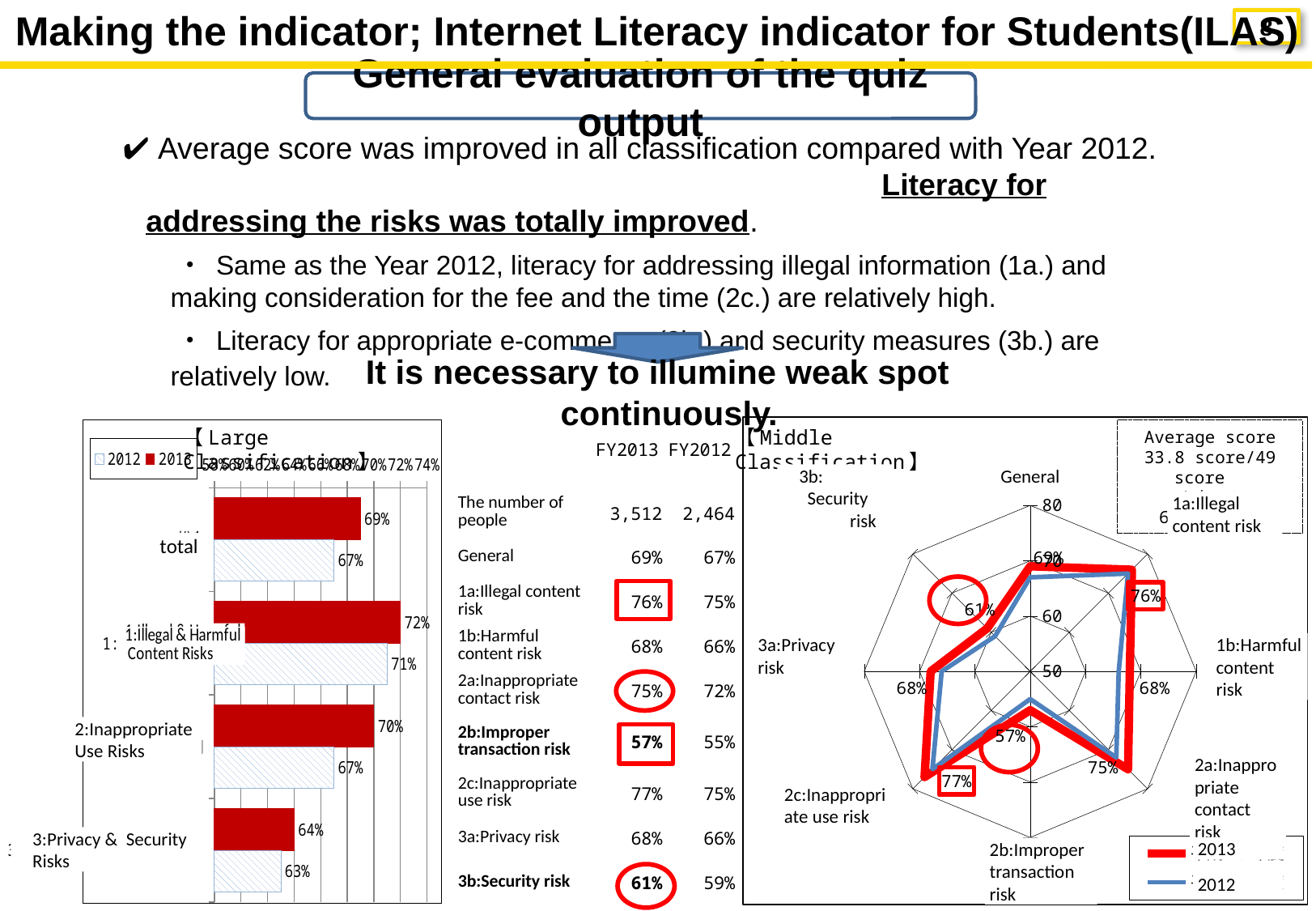

Making the indicator; Internet Literacy indicator for Students(ILAS)
8

General evaluation of the quiz output
✔ Average score was improved in all classification compared with Year 2012. 　　　　　　　　　　　　　　　　　　　　　　　　Literacy for addressing the risks was totally improved.
　　・ Same as the Year 2012, literacy for addressing illegal information (1a.) and making consideration for the fee and the time (2c.) are relatively high.
　　・ Literacy for appropriate e-commerce (2b.) and security measures (3b.) are relatively low.

It is necessary to illumine weak spot continuously.
|  | FY2013 | FY2012 |
| --- | --- | --- |
| The number of people | 3,512 | 2,464 |
| General | 69% | 67% |
| 1a:Illegal content risk | 76% | 75% |
| 1b:Harmful content risk | 68% | 66% |
| 2a:Inappropriate contact risk | 75% | 72% |
| 2b:Improper transaction risk | 57% | 55% |
| 2c:Inappropriate use risk | 77% | 75% |
| 3a:Privacy risk | 68% | 66% |
| 3b:Security risk | 61% | 59% |

### Chart

| Category | 平成25年度 | 平成24年度 |
|---|---|---|
| 総合 | 69.0 | 67.0 |
| 1a:違法情報リスク | 76.0 | 75.0 |
| 1b:有害情報リスク | 68.0 | 66.0 |
| 2a:不適切接触リスク | 75.0 | 72.0 |
| 2b:不適正取引リスク | 57.0 | 55.0 |
| 2c:不適切利用リスク | 77.0 | 75.0 |
| 3a:プライバシーリスク | 68.0 | 66.0 |
| 3b:セキュリティリスク | 61.0 | 59.0 |
【Large Classification】
【Middle Classification】

### Chart

| Category | 2013 | 2012 |
|---|---|---|
| 総合 | 69.0 | 67.0 |
| 1:違法有害情報 | 72.0 | 71.0 |
| 2:不適正利用 | 70.0 | 67.0 |
| 3:プライバシー・セキュリティ | 64.0 | 63.0 |
Average score
33.8 score/49 score
(about 69%/100%）
    3b:
      Security
                risk
    General
1a:Illegal content risk
total

3a:Privacy risk
1b:Harmful content risk

2:Inappropriate
Use Risks

2a:Inappropriate contact risk
2c:Inappropriate use risk
    3:Privacy &  Security
    Risks
2013
2b:Improper transaction risk

2012